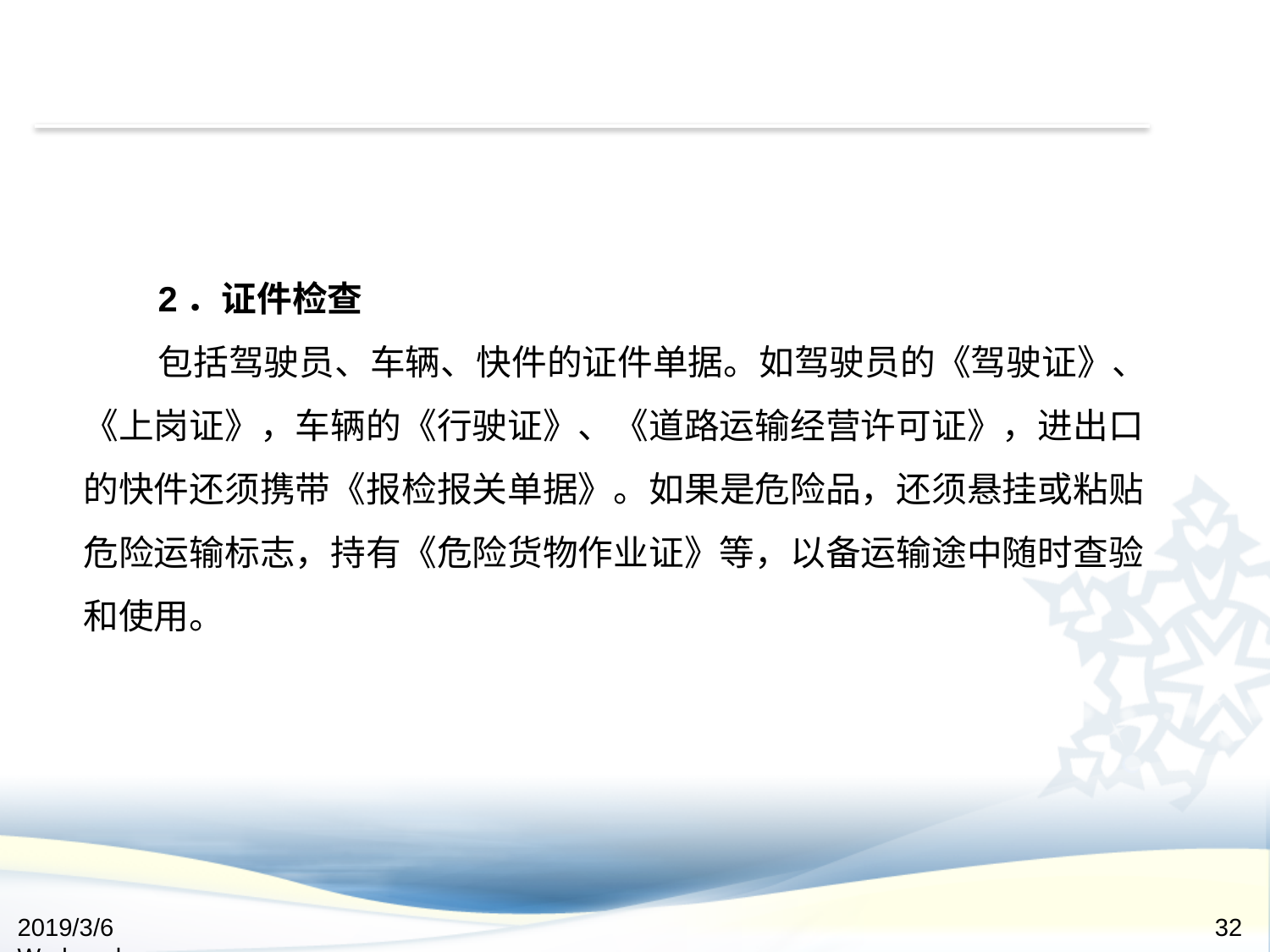

2．证件检查
包括驾驶员、车辆、快件的证件单据。如驾驶员的《驾驶证》、《上岗证》，车辆的《行驶证》、《道路运输经营许可证》，进出口的快件还须携带《报检报关单据》。如果是危险品，还须悬挂或粘贴危险运输标志，持有《危险货物作业证》等，以备运输途中随时查验和使用。